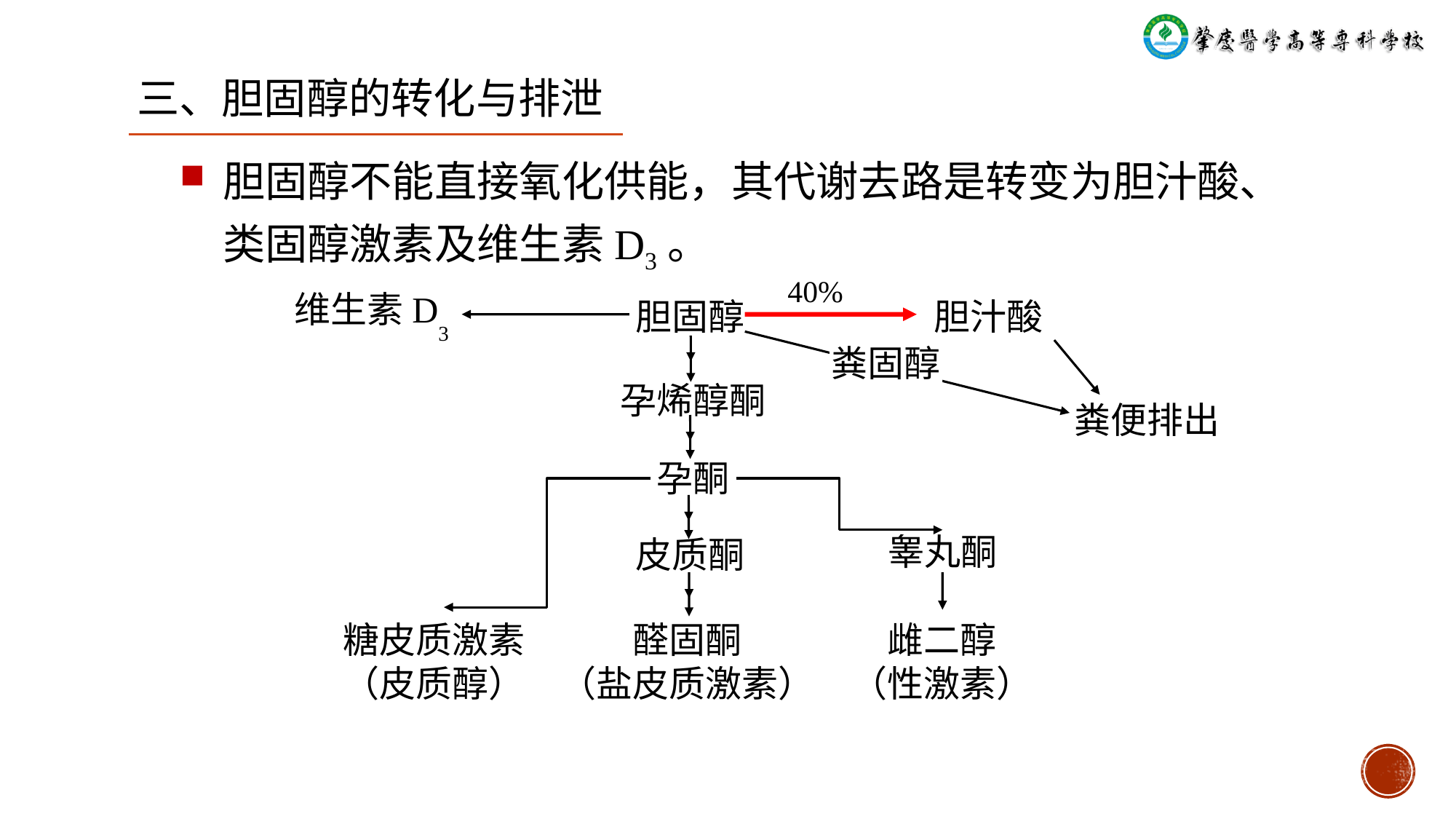

# 三、胆固醇的转化与排泄
胆固醇不能直接氧化供能，其代谢去路是转变为胆汁酸、类固醇激素及维生素D3。
40%
维生素D3
胆固醇
胆汁酸

粪固醇

孕烯醇酮
粪便排出

孕酮

睾丸酮
皮质酮

糖皮质激素
（皮质醇）
雌二醇
（性激素）
醛固酮
（盐皮质激素）